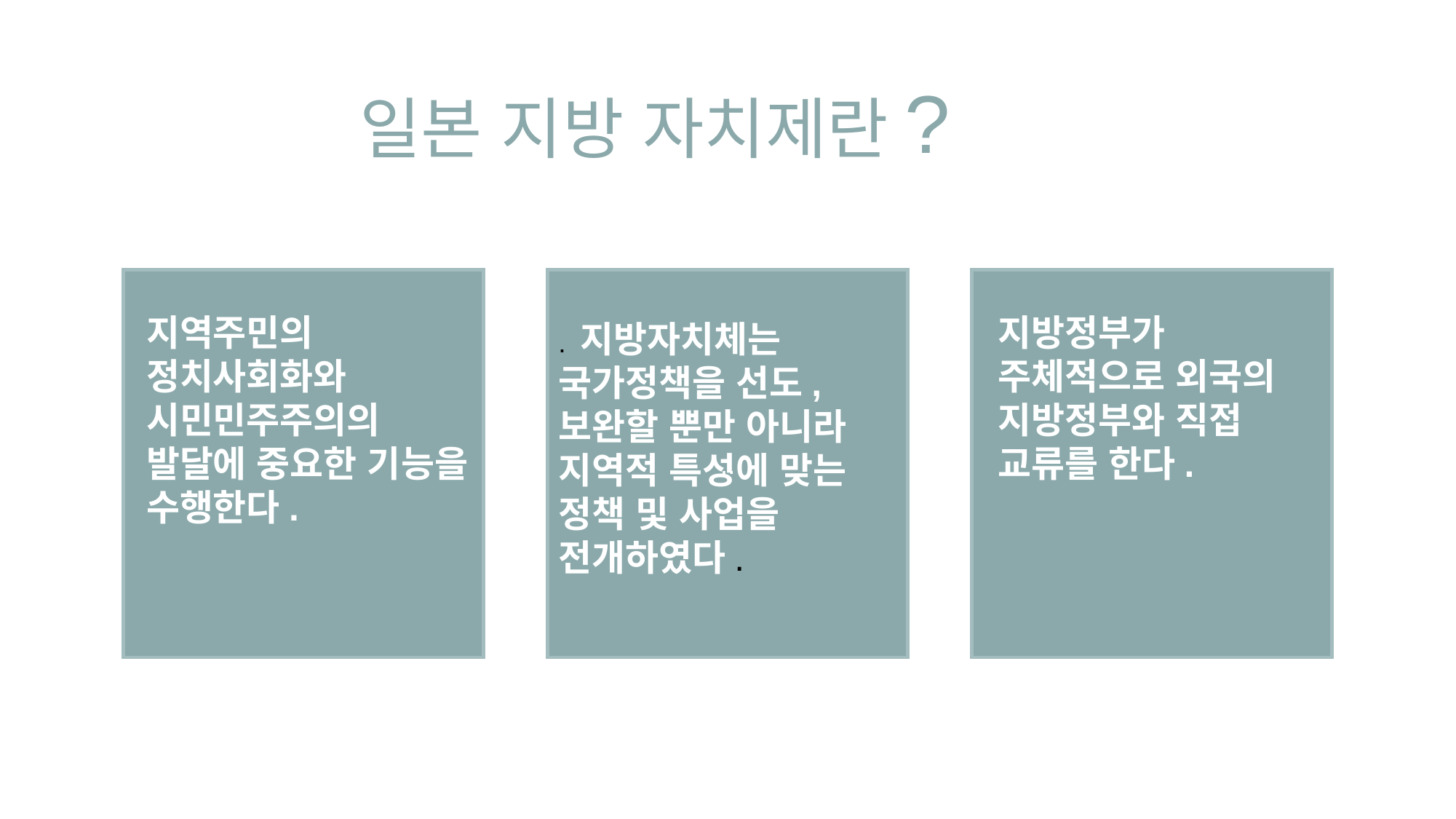

일본 지방 자치제란?

..
지역주민의 정치사회화와 시민민주주의의 발달에 중요한 기능을 수행한다.
지방정부가 주체적으로 외국의 지방정부와 직접 교류를 한다.
. 지방자치체는 국가정책을 선도, 보완할 뿐만 아니라 지역적 특성에 맞는 정책 및 사업을 전개하였다.